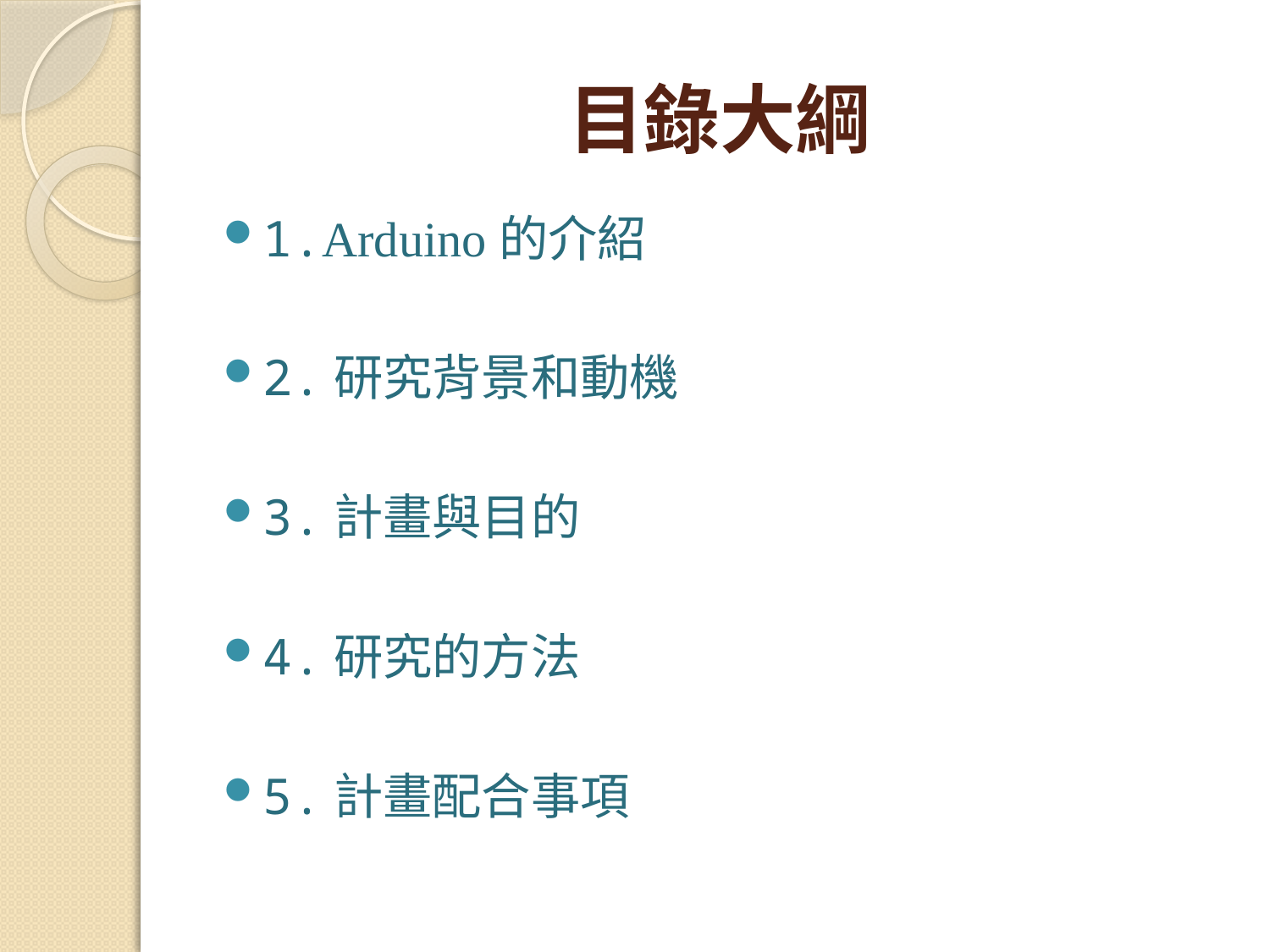

# 目錄大綱
1.Arduino的介紹

2.研究背景和動機

3.計畫與目的

4.研究的方法

5.計畫配合事項